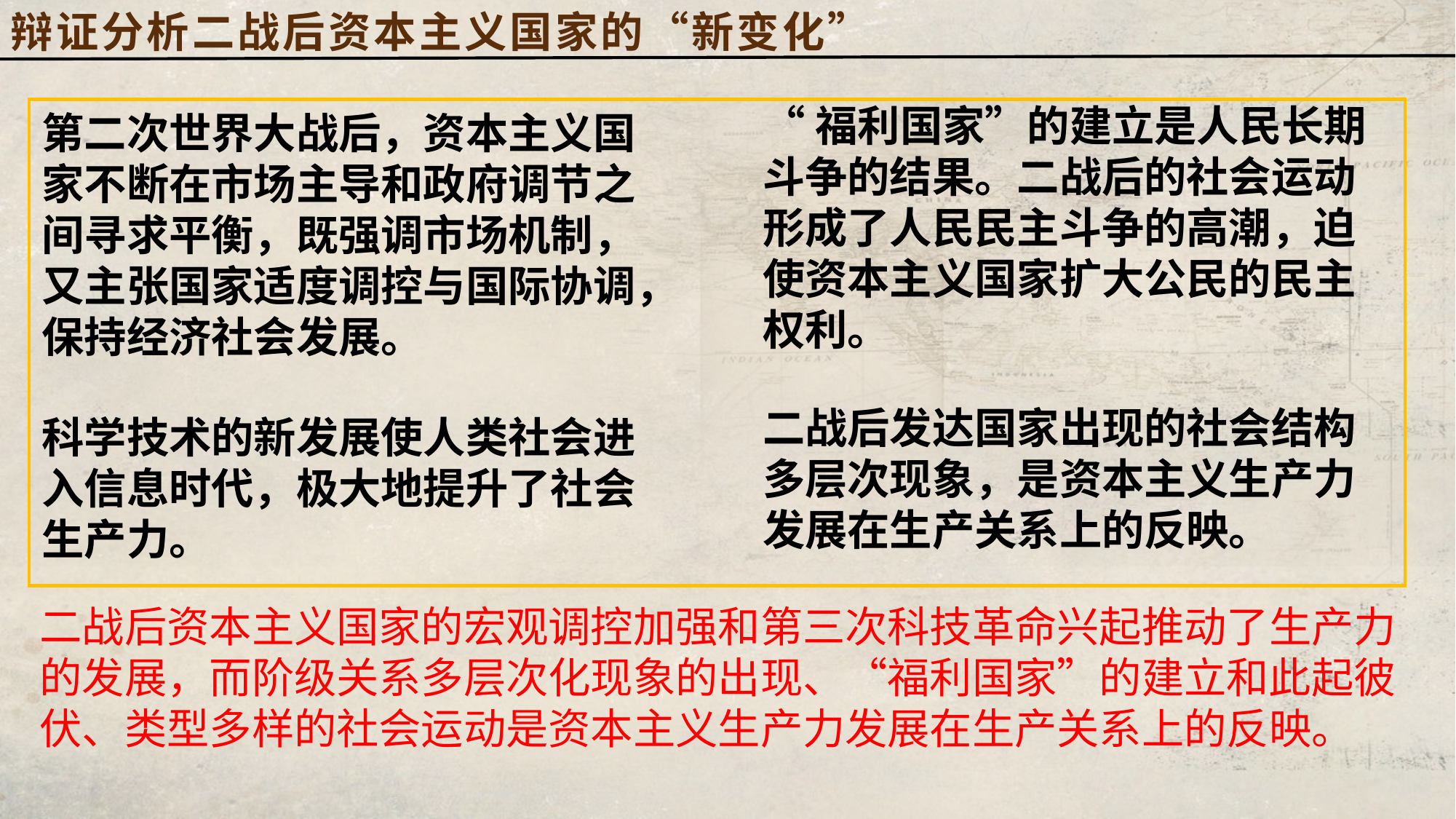

辩证分析二战后资本主义国家的“新变化”
“福利国家”的建立是人民长期斗争的结果。二战后的社会运动形成了人民民主斗争的高潮，迫使资本主义国家扩大公民的民主权利。

第二次世界大战后，资本主义国家不断在市场主导和政府调节之间寻求平衡，既强调市场机制，又主张国家适度调控与国际协调，保持经济社会发展。
二战后发达国家出现的社会结构多层次现象，是资本主义生产力发展在生产关系上的反映。
科学技术的新发展使人类社会进入信息时代，极大地提升了社会生产力。
二战后资本主义国家的宏观调控加强和第三次科技革命兴起推动了生产力的发展，而阶级关系多层次化现象的出现、“福利国家”的建立和此起彼伏、类型多样的社会运动是资本主义生产力发展在生产关系上的反映。